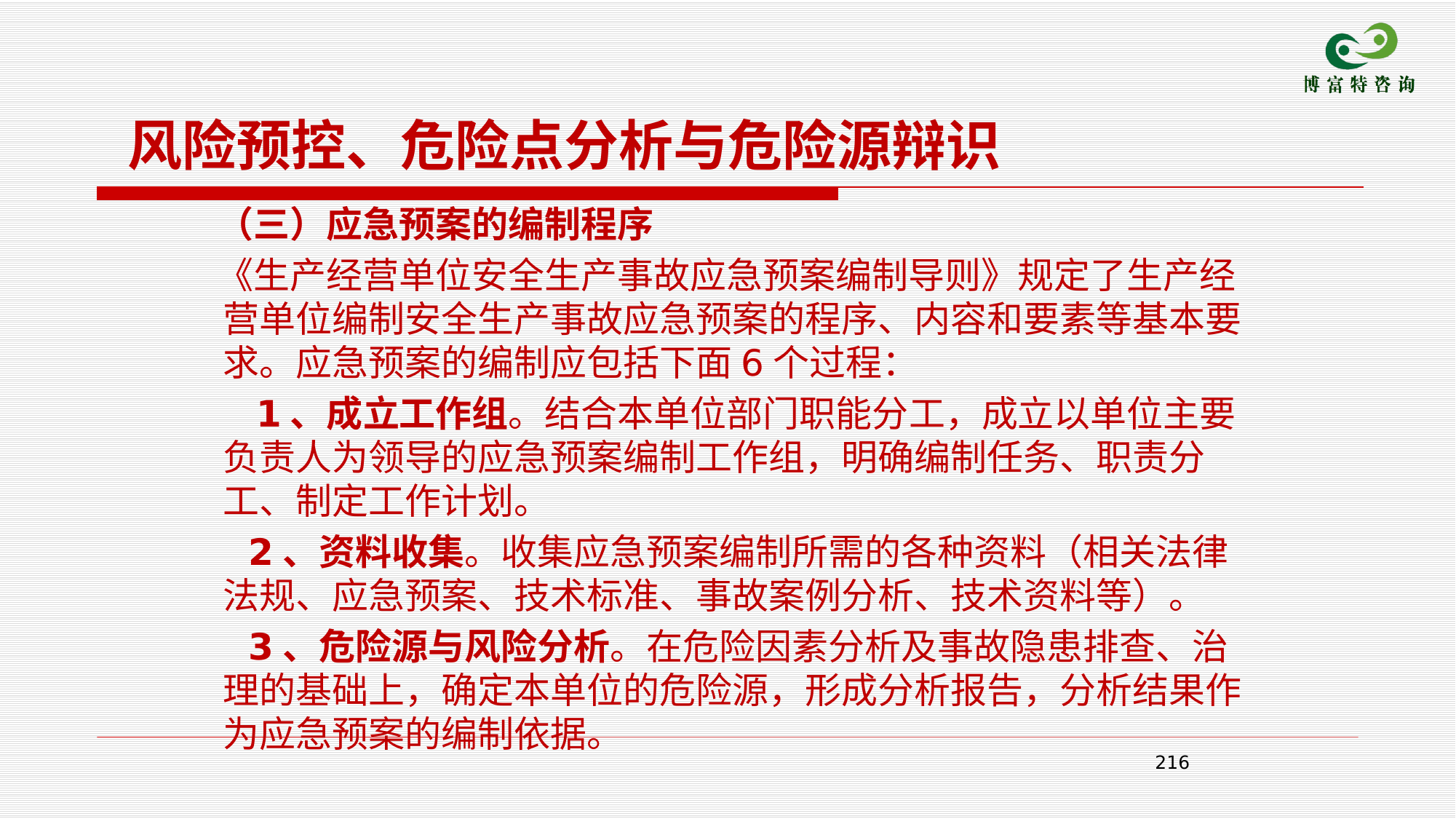

风险预控、危险点分析与危险源辩识
     （三）应急预案的编制程序
     《生产经营单位安全生产事故应急预案编制导则》规定了生产经营单位编制安全生产事故应急预案的程序、内容和要素等基本要求。应急预案的编制应包括下面6个过程：
       1、成立工作组。结合本单位部门职能分工，成立以单位主要负责人为领导的应急预案编制工作组，明确编制任务、职责分工、制定工作计划。
       2、资料收集。收集应急预案编制所需的各种资料（相关法律法规、应急预案、技术标准、事故案例分析、技术资料等）。
       3、危险源与风险分析。在危险因素分析及事故隐患排查、治理的基础上，确定本单位的危险源，形成分析报告，分析结果作为应急预案的编制依据。

216